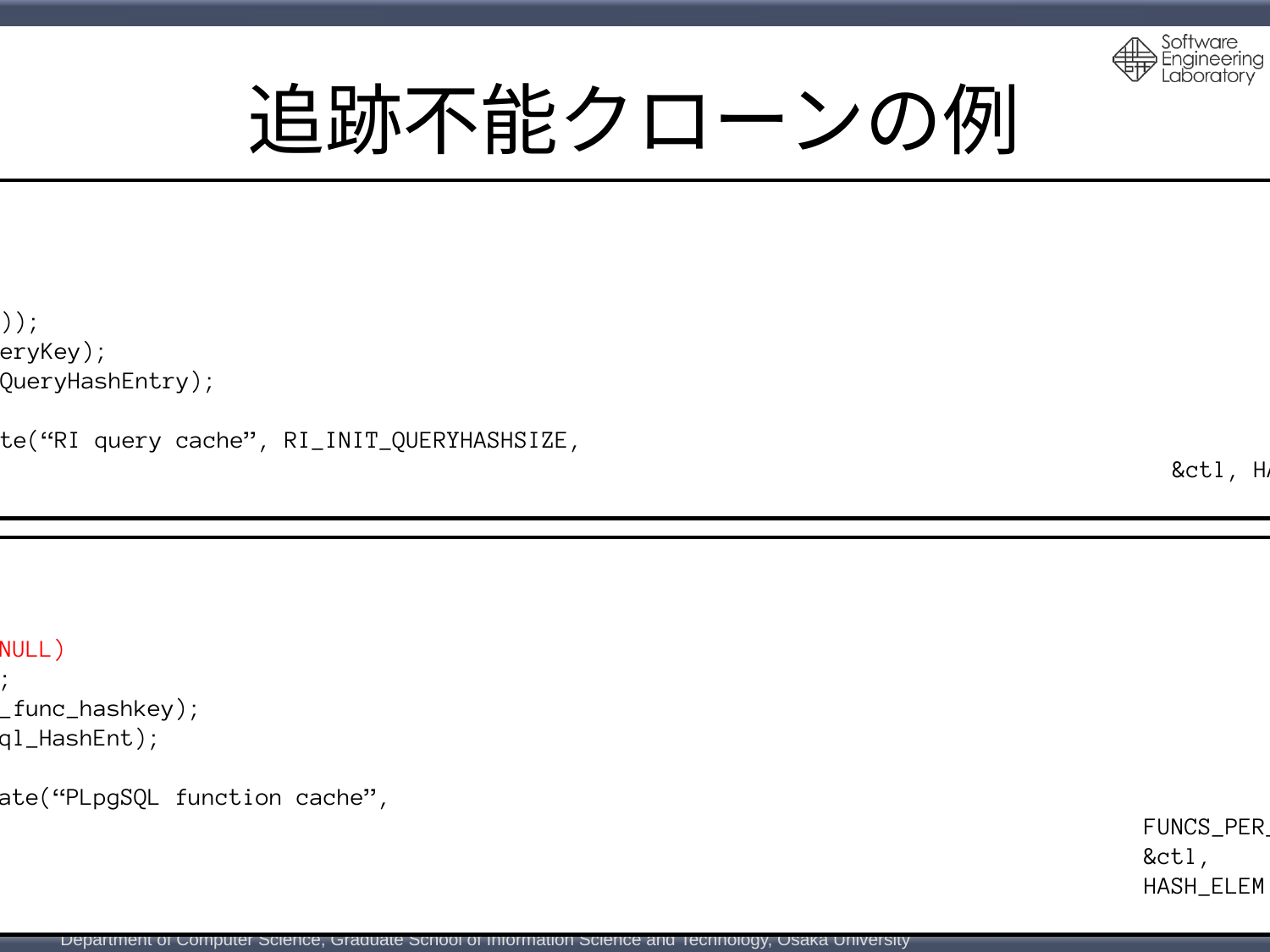

# 追跡不能クローンの例
ri_InitHashTables(void)
{
	HASHCTL		ctl;

	memset(&ctl, 0, sizeof(ctl));
	ctl.keysize = sizeof(RI_QueryKey);
	ctl.entrysize = sizeof(RI_QueryHashEntry);
	ctl.hash = tag_hash;
	ri_query_cache = hash_create(“RI query cache”, RI_INIT_QUERYHASHSIZE,
													&ctl, HASH_ELEM | HASH_FUNCTION);
}
plpgsql_HashTableInit(void)
{
	HASHCTL		ctl;
	Assert(plpgsql_HashTable == NULL)
	memset(&ctl, 0, sizeof(ctl));
	ctl.keysize = sizeof(PLpgSQL_func_hashkey);
	ctl.entrysize = sizeof(plpgsql_HashEnt);
	ctl.hash = tag_hash;
	plpgsql_HashTable = hash_create(“PLpgSQL function cache”,
													FUNCS_PER_USER,
													&ctl,
													HASH_ELEM | HASH_FUNCTION);
}
19